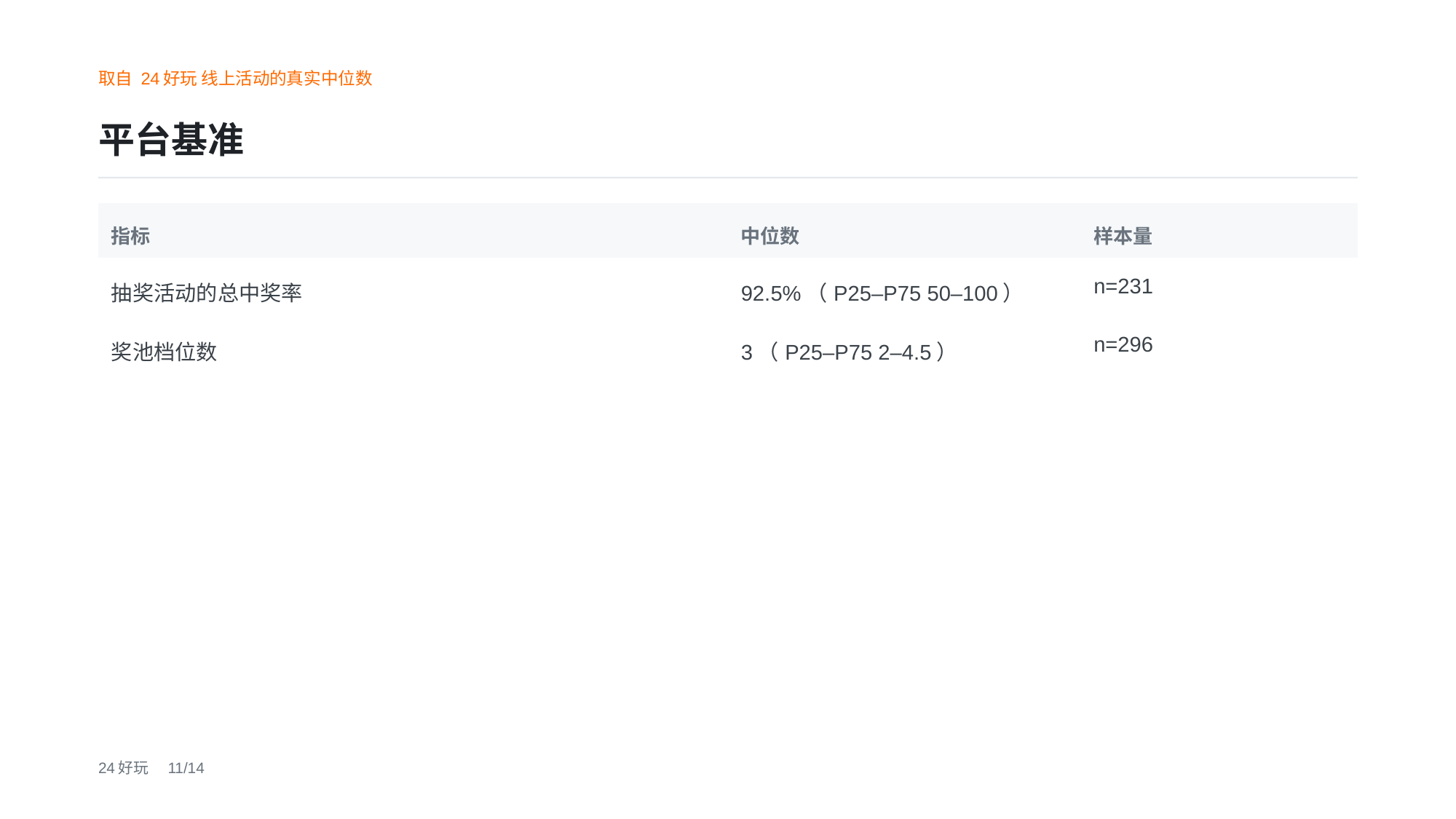

取自 24好玩 线上活动的真实中位数
平台基准

| 指标 | 中位数 | 样本量 |
| --- | --- | --- |
| 抽奖活动的总中奖率 | 92.5%（P25–P75 50–100） | n=231 |
| 奖池档位数 | 3（P25–P75 2–4.5） | n=296 |
24好玩　11/14